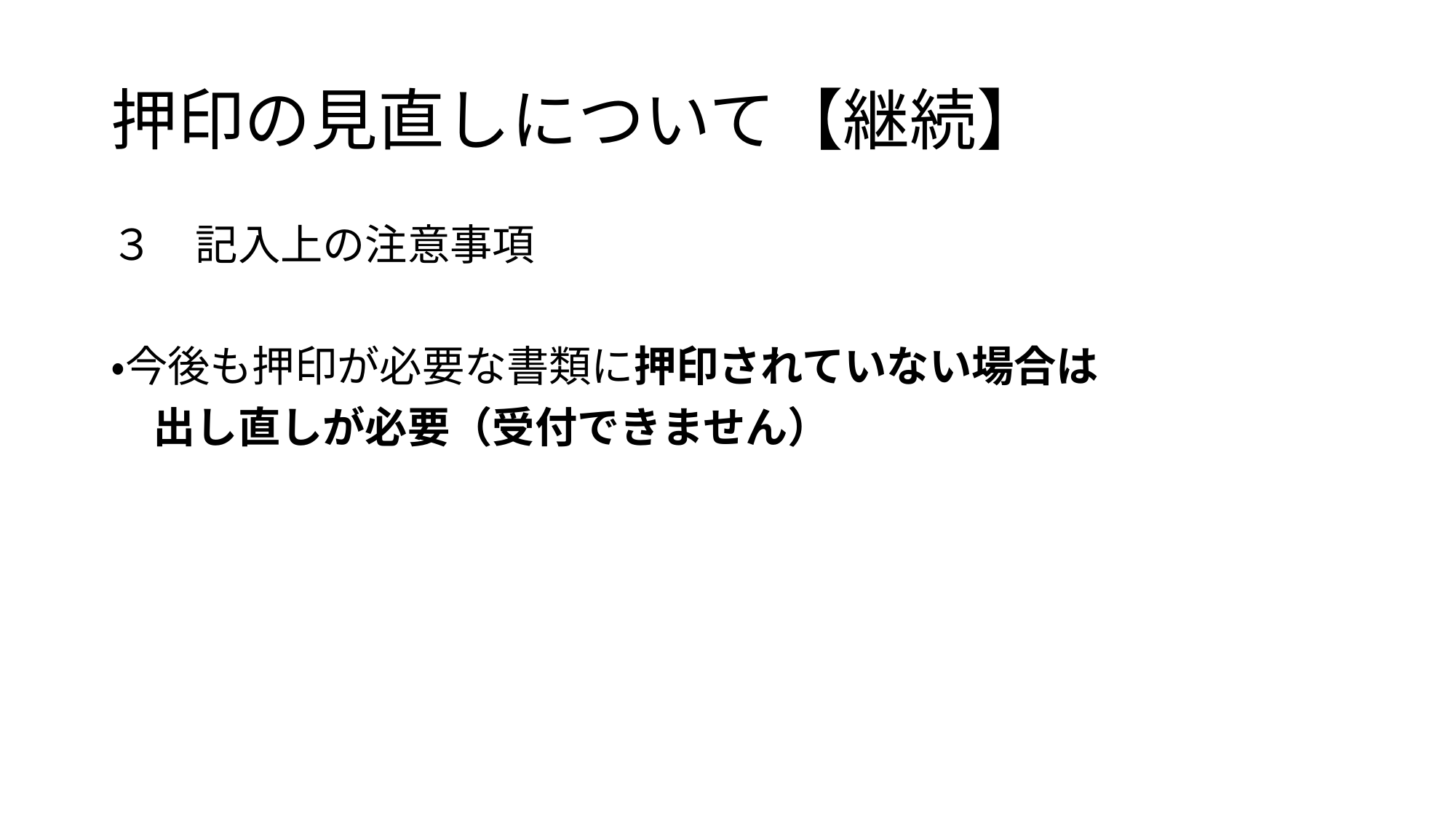

# 押印の見直しについて【継続】
３　記入上の注意事項

・今後も押印が必要な書類に押印されていない場合は
　出し直しが必要（受付できません）